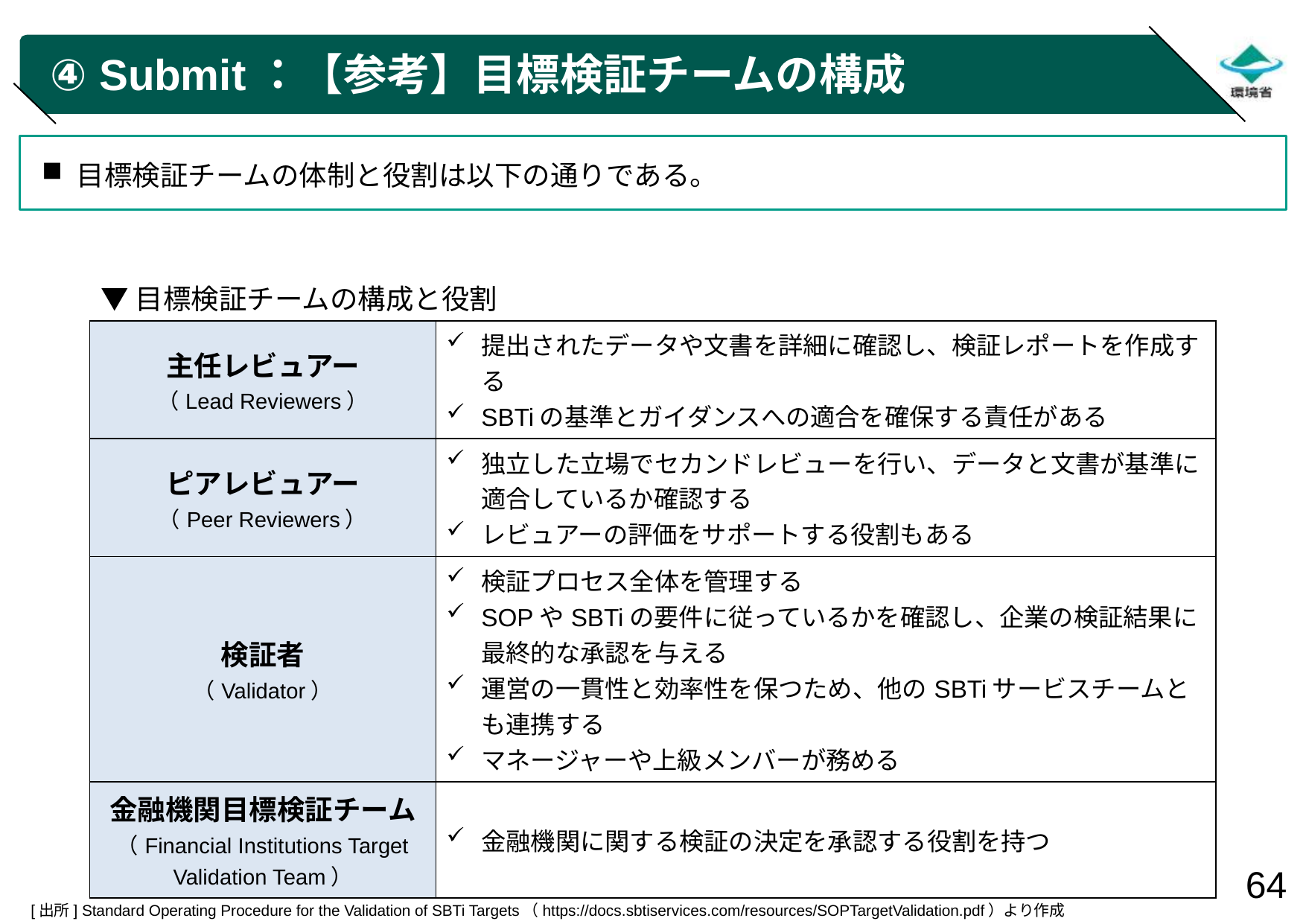

# ④ Submit：【参考】目標検証チームの構成
目標検証チームの体制と役割は以下の通りである。
▼目標検証チームの構成と役割
| 主任レビュアー （Lead Reviewers） | 提出されたデータや文書を詳細に確認し、検証レポートを作成する SBTiの基準とガイダンスへの適合を確保する責任がある |
| --- | --- |
| ピアレビュアー （Peer Reviewers） | 独立した立場でセカンドレビューを行い、データと文書が基準に適合しているか確認する レビュアーの評価をサポートする役割もある |
| 検証者 （Validator） | 検証プロセス全体を管理する SOPやSBTiの要件に従っているかを確認し、企業の検証結果に最終的な承認を与える 運営の一貫性と効率性を保つため、他のSBTiサービスチームとも連携する マネージャーや上級メンバーが務める |
| 金融機関目標検証チーム（Financial Institutions Target Validation Team） | 金融機関に関する検証の決定を承認する役割を持つ |
[出所] Standard Operating Procedure for the Validation of SBTi Targets（https://docs.sbtiservices.com/resources/SOPTargetValidation.pdf）より作成